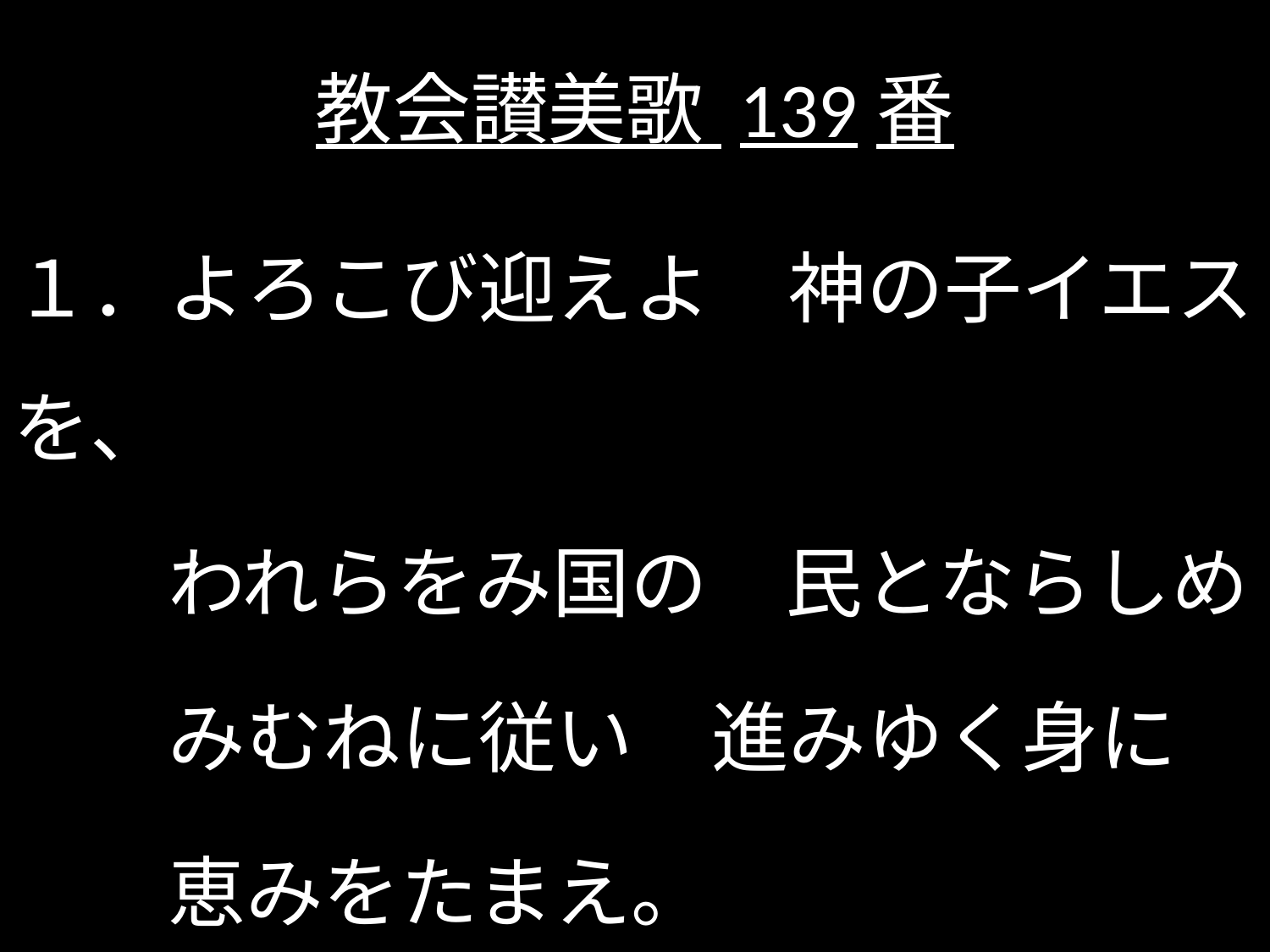

# 教会讃美歌 139番
１．よろこび迎えよ　神の子イエスを、
　　われらをみ国の　民とならしめ
　　みむねに従い　進みゆく身に
　　恵みをたまえ。